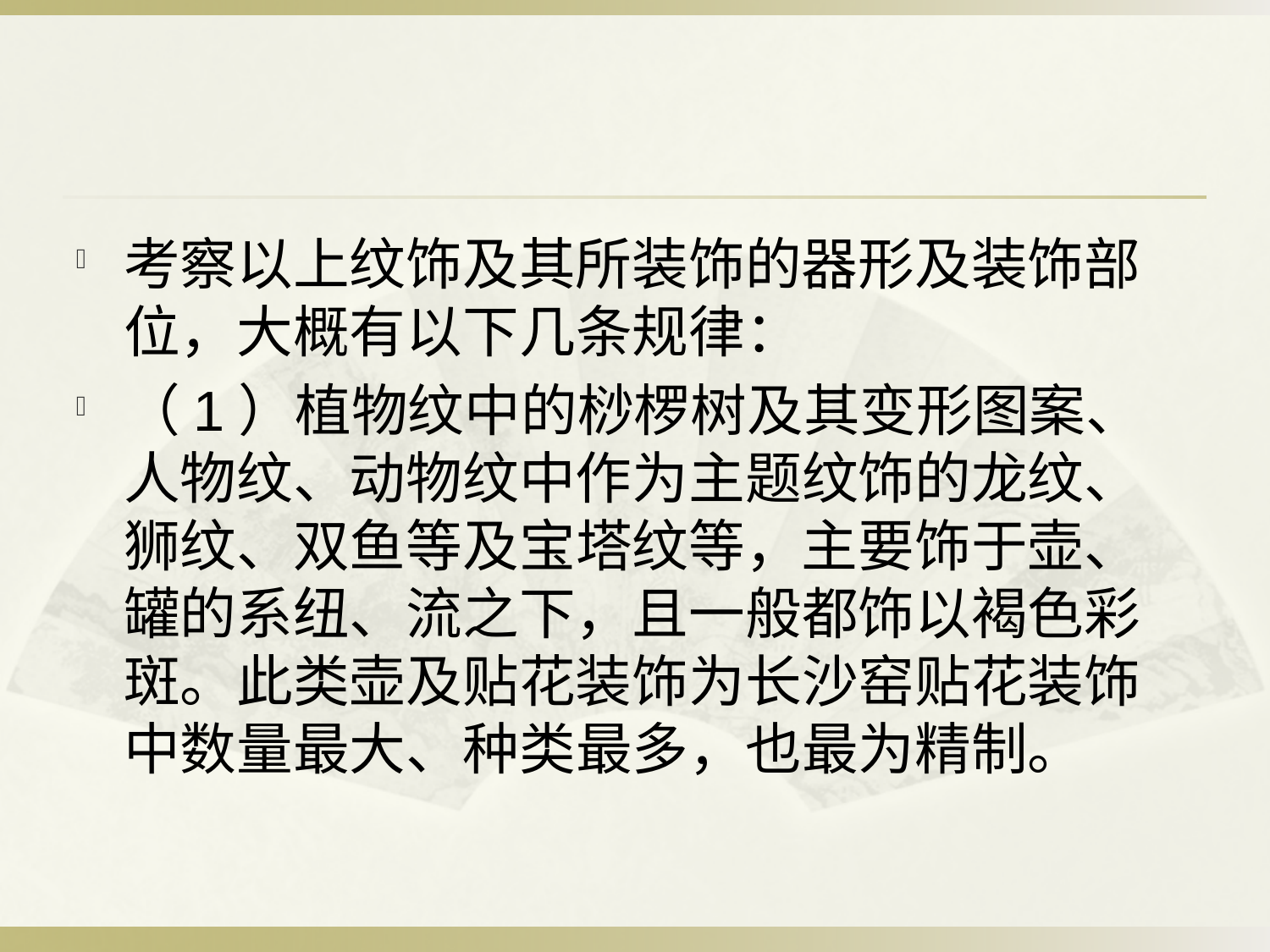

#
考察以上纹饰及其所装饰的器形及装饰部位，大概有以下几条规律：
（1）植物纹中的桫椤树及其变形图案、人物纹、动物纹中作为主题纹饰的龙纹、狮纹、双鱼等及宝塔纹等，主要饰于壶、罐的系纽、流之下，且一般都饰以褐色彩斑。此类壶及贴花装饰为长沙窑贴花装饰中数量最大、种类最多，也最为精制。